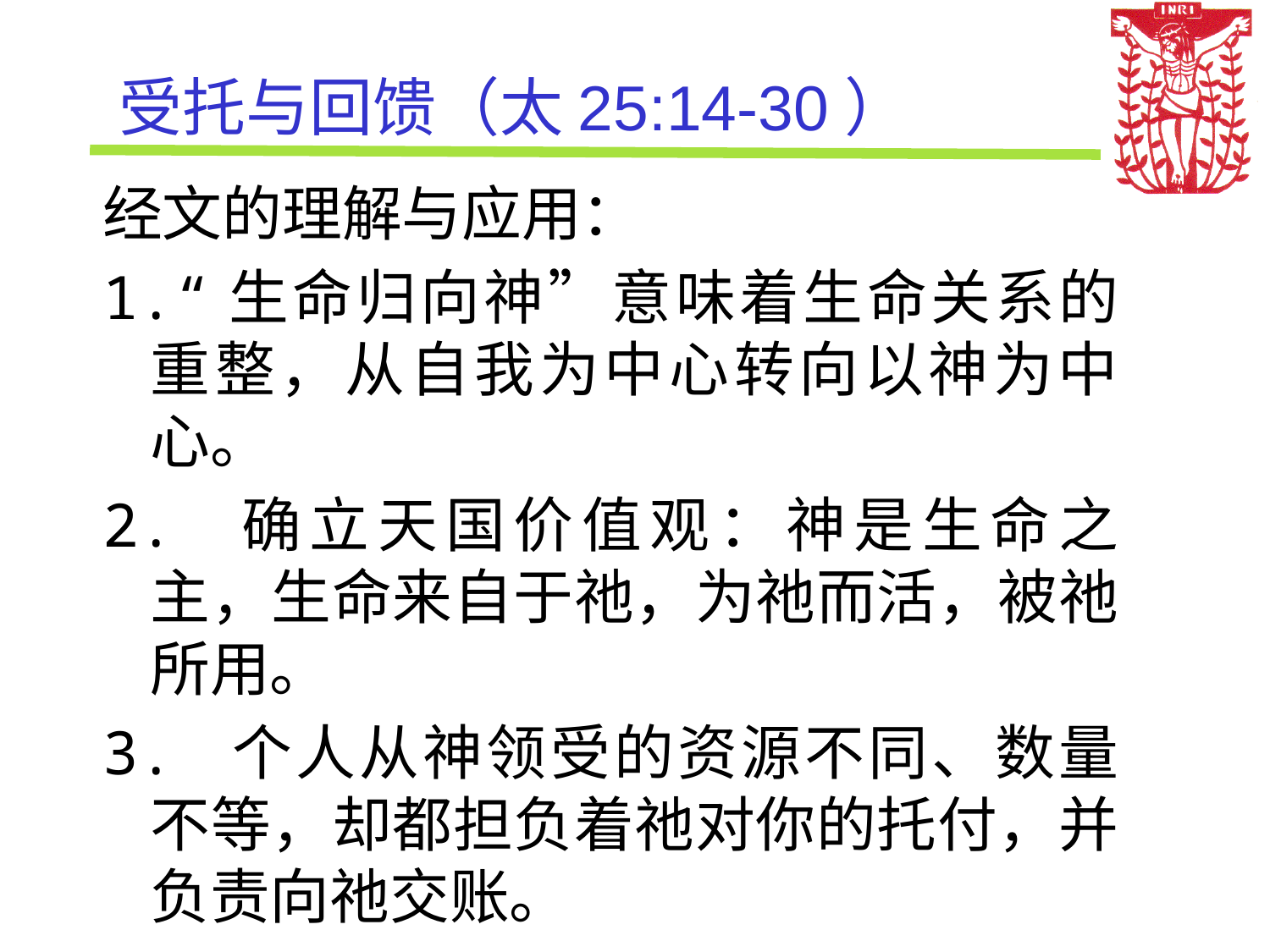

受托与回馈（太25:14-30）
经文的理解与应用：
1.“生命归向神”意味着生命关系的重整，从自我为中心转向以神为中心。
2. 确立天国价值观：神是生命之主，生命来自于祂，为祂而活，被祂所用。
3. 个人从神领受的资源不同、数量不等，却都担负着祂对你的托付，并负责向祂交账。